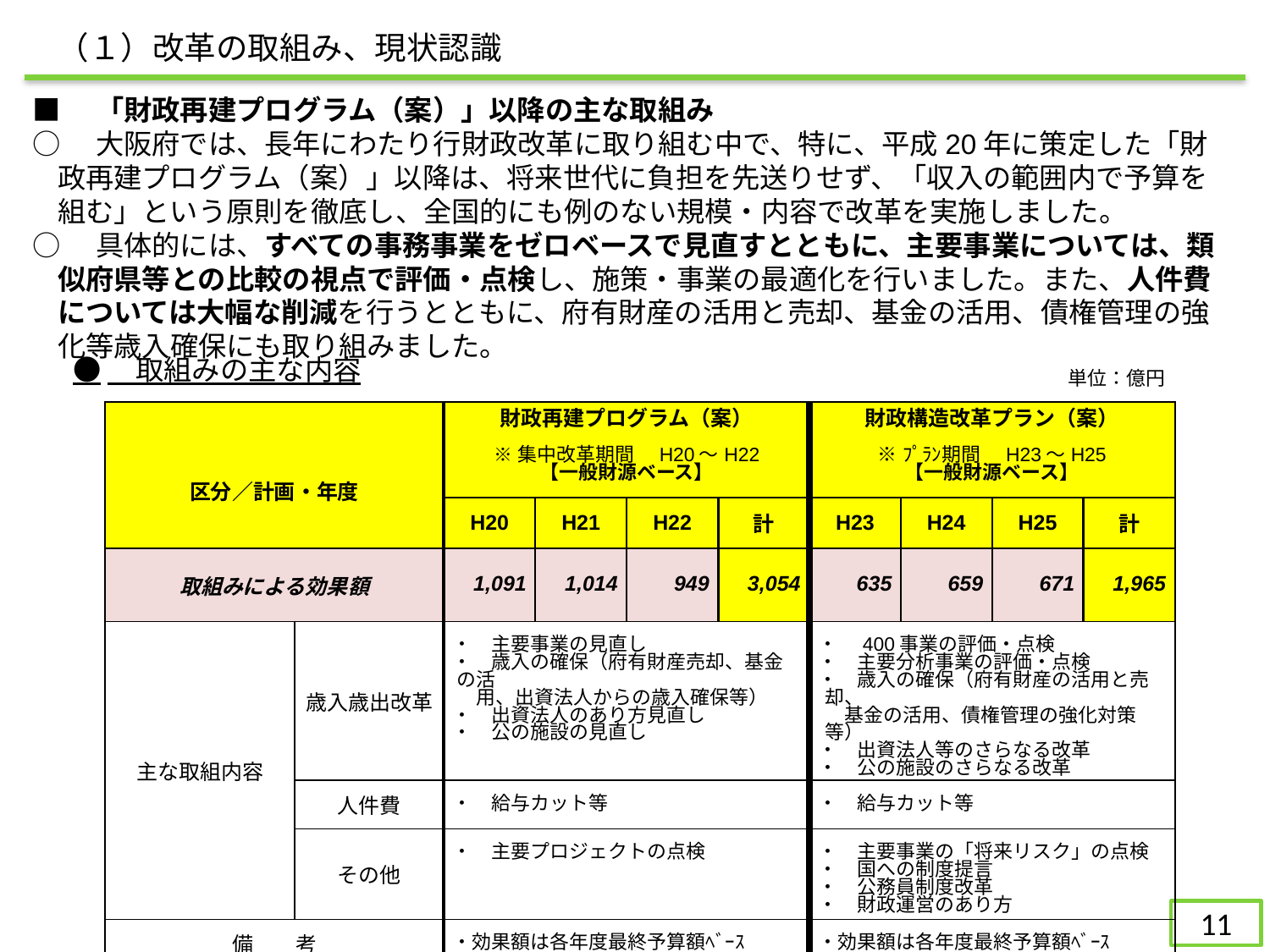

（１）改革の取組み、現状認識
■　「財政再建プログラム（案）」以降の主な取組み
○　大阪府では、長年にわたり行財政改革に取り組む中で、特に、平成20年に策定した「財政再建プログラム（案）」以降は、将来世代に負担を先送りせず、「収入の範囲内で予算を組む」という原則を徹底し、全国的にも例のない規模・内容で改革を実施しました。
○　具体的には、すべての事務事業をゼロベースで見直すとともに、主要事業については、類似府県等との比較の視点で評価・点検し、施策・事業の最適化を行いました。また、人件費については大幅な削減を行うとともに、府有財産の活用と売却、基金の活用、債権管理の強化等歳入確保にも取り組みました。
●　取組みの主な内容
単位：億円
| 区分／計画・年度 |  | 財政再建プログラム（案） ※集中改革期間　H20～H22 【一般財源ベース】 |  |  |  | 財政構造改革プラン（案） ※ﾌﾟﾗﾝ期間　H23～H25 【一般財源ベース】 |  |  |  |
| --- | --- | --- | --- | --- | --- | --- | --- | --- | --- |
|  |  | H20 | H21 | H22 | 計 | H23 | H24 | H25 | 計 |
| 取組みによる効果額 |  | 1,091 | 1,014 | 949 | 3,054 | 635 | 659 | 671 | 1,965 |
| 主な取組内容 | 歳入歳出改革 | ・　主要事業の見直し ・　歳入の確保（府有財産売却、基金の活 　用、出資法人からの歳入確保等） ・　出資法人のあり方見直し ・　公の施設の見直し |  |  |  | ・　400事業の評価・点検 ・　主要分析事業の評価・点検 ・　歳入の確保（府有財産の活用と売却、 　基金の活用、債権管理の強化対策等） ・　出資法人等のさらなる改革 ・　公の施設のさらなる改革 |  |  |  |
|  | 人件費 | ・　給与カット等 |  |  |  | ・　給与カット等 |  |  |  |
|  | その他 | ・　主要プロジェクトの点検 |  |  |  | ・　主要事業の「将来リスク」の点検 ・　国への制度提言 ・　公務員制度改革 ・　財政運営のあり方 |  |  |  |
| 備　　考 |  | ・効果額は各年度最終予算額ﾍﾞｰｽ |  |  |  | ・効果額は各年度最終予算額ﾍﾞｰｽ |  |  |  |
11